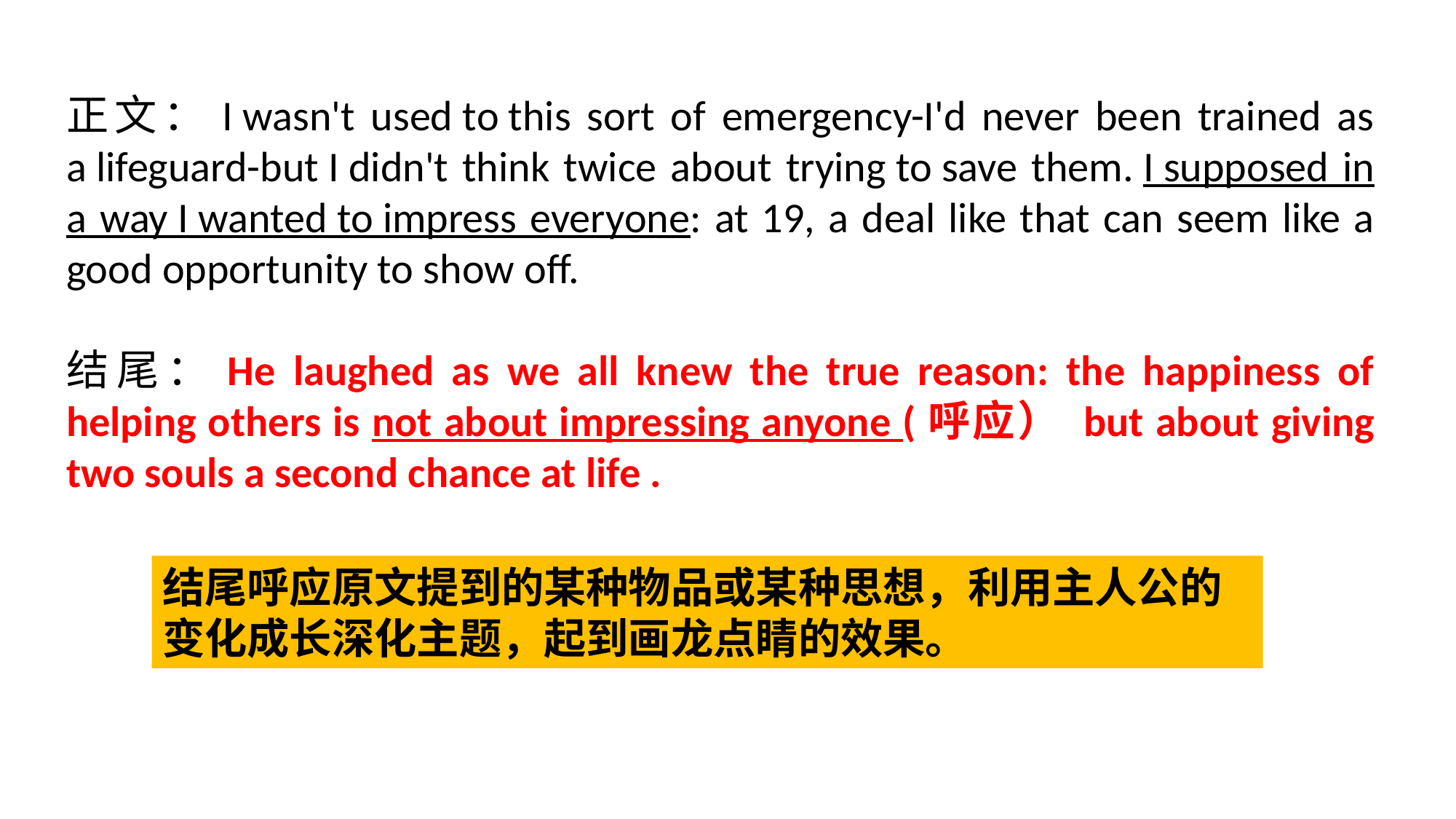

正文：I wasn't used to this sort of emergency-I'd never been trained as a lifeguard-but I didn't think twice about trying to save them. I supposed in a way I wanted to impress everyone: at 19, a deal like that can seem like a good opportunity to show off.

结尾：He laughed as we all knew the true reason: the happiness of helping others is not about impressing anyone (呼应） but about giving two souls a second chance at life .
结尾呼应原文提到的某种物品或某种思想，利用主人公的变化成长深化主题，起到画龙点睛的效果。